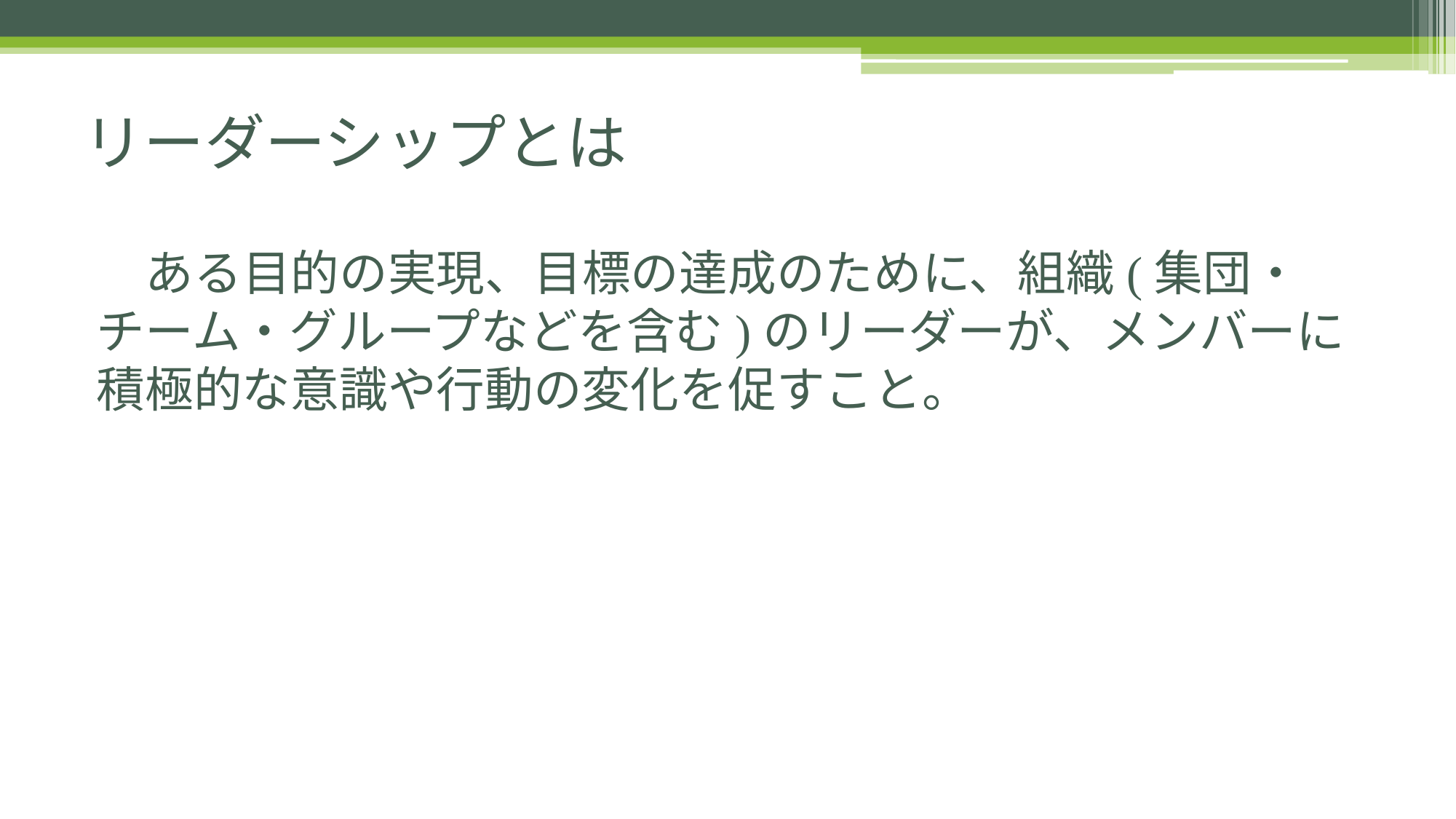

# リーダーシップとは
　ある目的の実現、目標の達成のために、組織(集団・チーム・グループなどを含む)のリーダーが、メンバーに積極的な意識や行動の変化を促すこと。